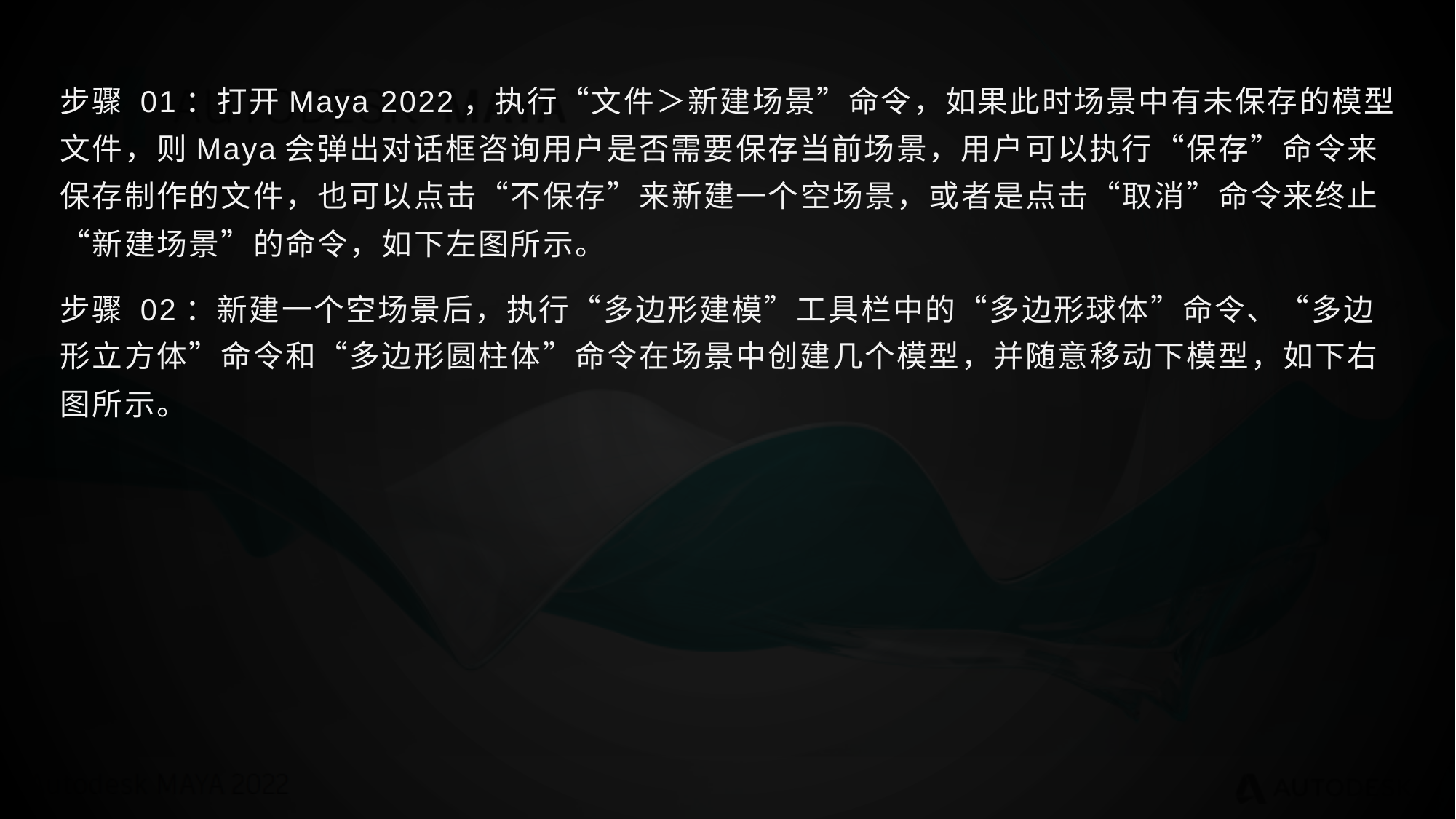

步骤 01：打开Maya 2022，执行“文件＞新建场景”命令，如果此时场景中有未保存的模型文件，则Maya会弹出对话框咨询用户是否需要保存当前场景，用户可以执行“保存”命令来保存制作的文件，也可以点击“不保存”来新建一个空场景，或者是点击“取消”命令来终止“新建场景”的命令，如下左图所示。
步骤 02：新建一个空场景后，执行“多边形建模”工具栏中的“多边形球体”命令、“多边形立方体”命令和“多边形圆柱体”命令在场景中创建几个模型，并随意移动下模型，如下右图所示。